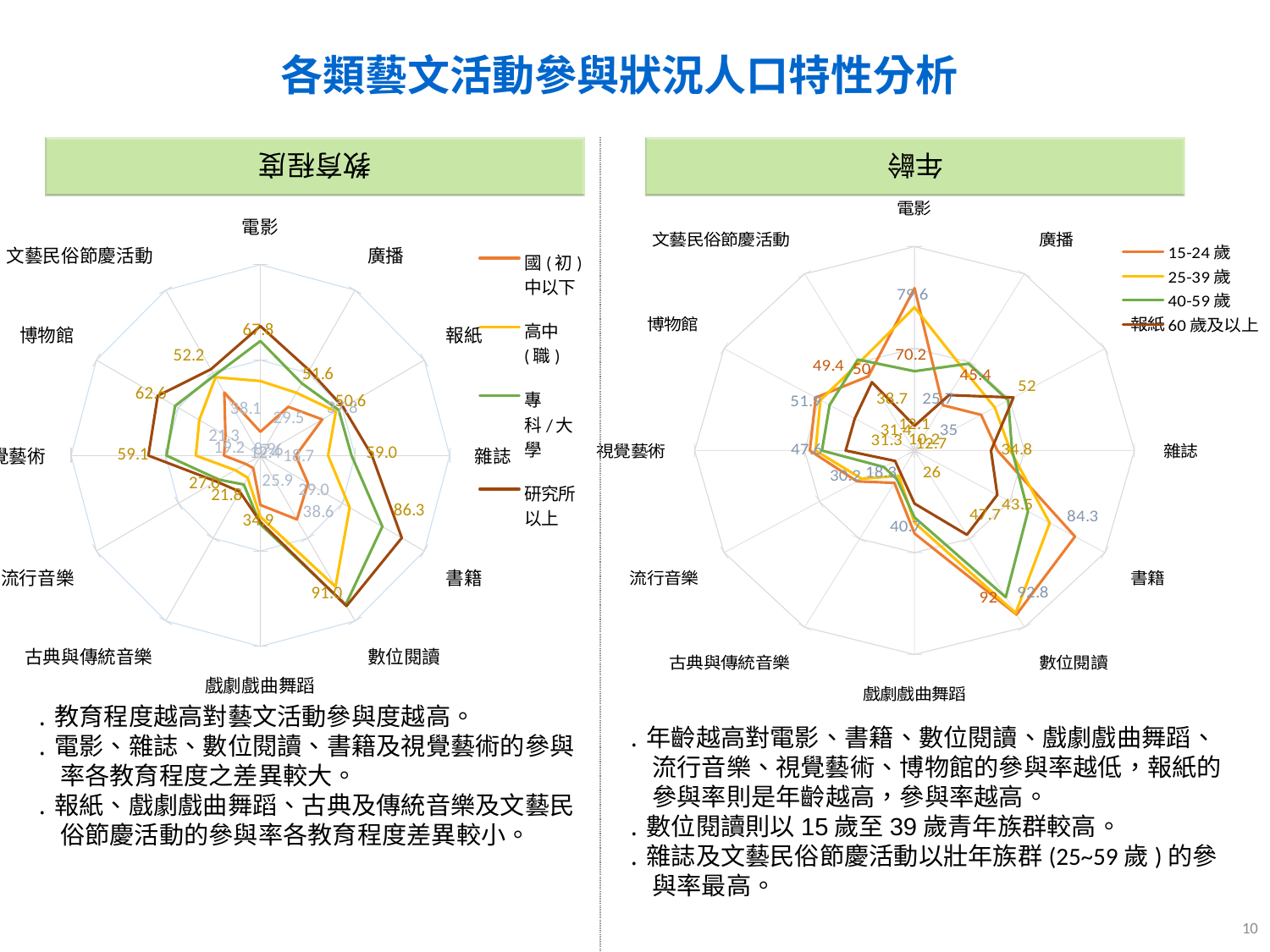

年齡
教育程度
各類藝文活動參與狀況人口特性分析

### Chart

| Category | 15-24歲 | 25-39歲 | 40-59歲 | 60歲及以上 |
|---|---|---|---|---|
| 電影 | 79.6 | 70.2 | 38.9 | 12.1 |
| 廣播 | 25.7 | 45.4 | 49.2 | 31.4 |
| 報紙 | 35.0 | 42.2 | 49.2 | 52.0 |
| 雜誌 | 37.7 | 43.6 | 44.4 | 34.8 |
| 書籍 | 84.3 | 71.0 | 59.6 | 43.5 |
| 數位閱讀 | 92.8 | 92.0 | 83.0 | 47.7 |
| 戲劇戲曲舞蹈 | 40.7 | 35.4 | 32.8 | 26.0 |
| 古典與傳統音樂 | 18.3 | 14.3 | 16.1 | 12.7 |
| 流行音樂 | 30.2 | 27.7 | 16.1 | 10.2 |
| 視覺藝術 | 47.6 | 45.0 | 42.1 | 31.3 |
| 博物館 | 51.9 | 49.4 | 44.6 | 31.4 |
| 文藝民俗節慶活動 | 42.0 | 50.0 | 51.5 | 38.7 |

### Chart

| Category | 國(初)中以下 | 高中(職) | 專科/大學 | 研究所以上 |
|---|---|---|---|---|
| 電影 | 12.4373049255211 | 39.015401418217 | 59.9905015388955 | 67.8045059741925 |
| 廣播 | 29.4853659540302 | 37.9928913040997 | 43.7146869918479 | 51.5779752431382 |
| 報紙 | 37.7823672526607 | 46.0629219557699 | 47.7385985594646 | 50.571257014374 |
| 雜誌 | 18.7260235047834 | 35.7608398262667 | 48.153565715538 | 58.9695494385196 |
| 書籍 | 29.0243355783545 | 54.4504880637436 | 74.3874551964945 | 86.2660910058779 |
| 數位閱讀 | 38.6202314032814 | 79.3532951958533 | 90.1581963508817 | 91.0081903390933 |
| 戲劇戲曲舞蹈 | 25.8766226010323 | 32.1006680119039 | 36.032188947109 | 34.8755046146456 |
| 古典與傳統音樂 | 7.58176047967718 | 13.409492883969 | 17.5240509681052 | 21.8427654640855 |
| 流行音樂 | 8.87193258132657 | 15.3322436870245 | 25.256699907226 | 27.0388404128957 |
| 視覺藝術 | 19.1965826975654 | 34.0723611322217 | 49.5856277386162 | 59.1461969168488 |
| 博物館 | 21.3241331423924 | 37.2589927916923 | 52.0116143391438 | 62.6145932765009 |
| 文藝民俗節慶活動 | 38.132078997267 | 47.3729024437731 | 48.4339647485323 | 52.1995400995668 |
․教育程度越高對藝文活動參與度越高。
․電影、雜誌、數位閱讀、書籍及視覺藝術的參與率各教育程度之差異較大。
․報紙、戲劇戲曲舞蹈、古典及傳統音樂及文藝民俗節慶活動的參與率各教育程度差異較小。
․年齡越高對電影、書籍、數位閱讀、戲劇戲曲舞蹈、流行音樂、視覺藝術、博物館的參與率越低，報紙的參與率則是年齡越高，參與率越高。
․數位閱讀則以15歲至39歲青年族群較高。
․雜誌及文藝民俗節慶活動以壯年族群(25~59歲)的參與率最高。
10